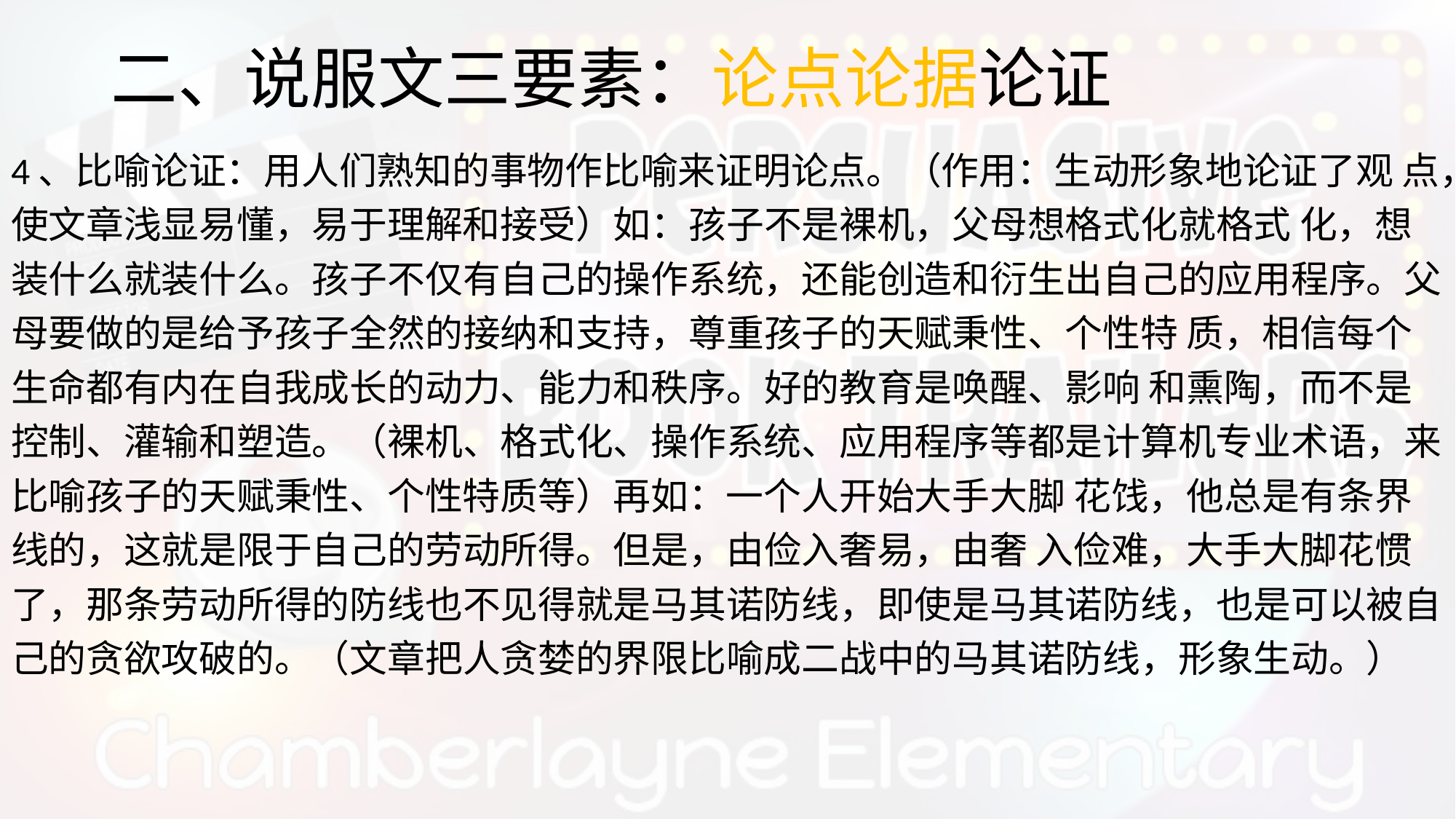

# 二、说服文三要素：论点论据论证

4、比喻论证：用人们熟知的事物作比喻来证明论点。（作用：生动形象地论证了观 点，使文章浅显易懂，易于理解和接受）如：孩子不是裸机，父母想格式化就格式 化，想装什么就装什么。孩子不仅有自己的操作系统，还能创造和衍生出自己的应用程序。父母要做的是给予孩子全然的接纳和支持，尊重孩子的天赋秉性、个性特 质，相信每个生命都有内在自我成长的动力、能力和秩序。好的教育是唤醒、影响 和熏陶，而不是控制、灌输和塑造。（裸机、格式化、操作系统、应用程序等都是计算机专业术语，来比喻孩子的天赋秉性、个性特质等）再如：一个人开始大手大脚 花饯，他总是有条界线的，这就是限于自己的劳动所得。但是，由俭入奢易，由奢 入俭难，大手大脚花惯了，那条劳动所得的防线也不见得就是马其诺防线，即使是马其诺防线，也是可以被自己的贪欲攻破的。（文章把人贪婪的界限比喻成二战中的马其诺防线，形象生动。）